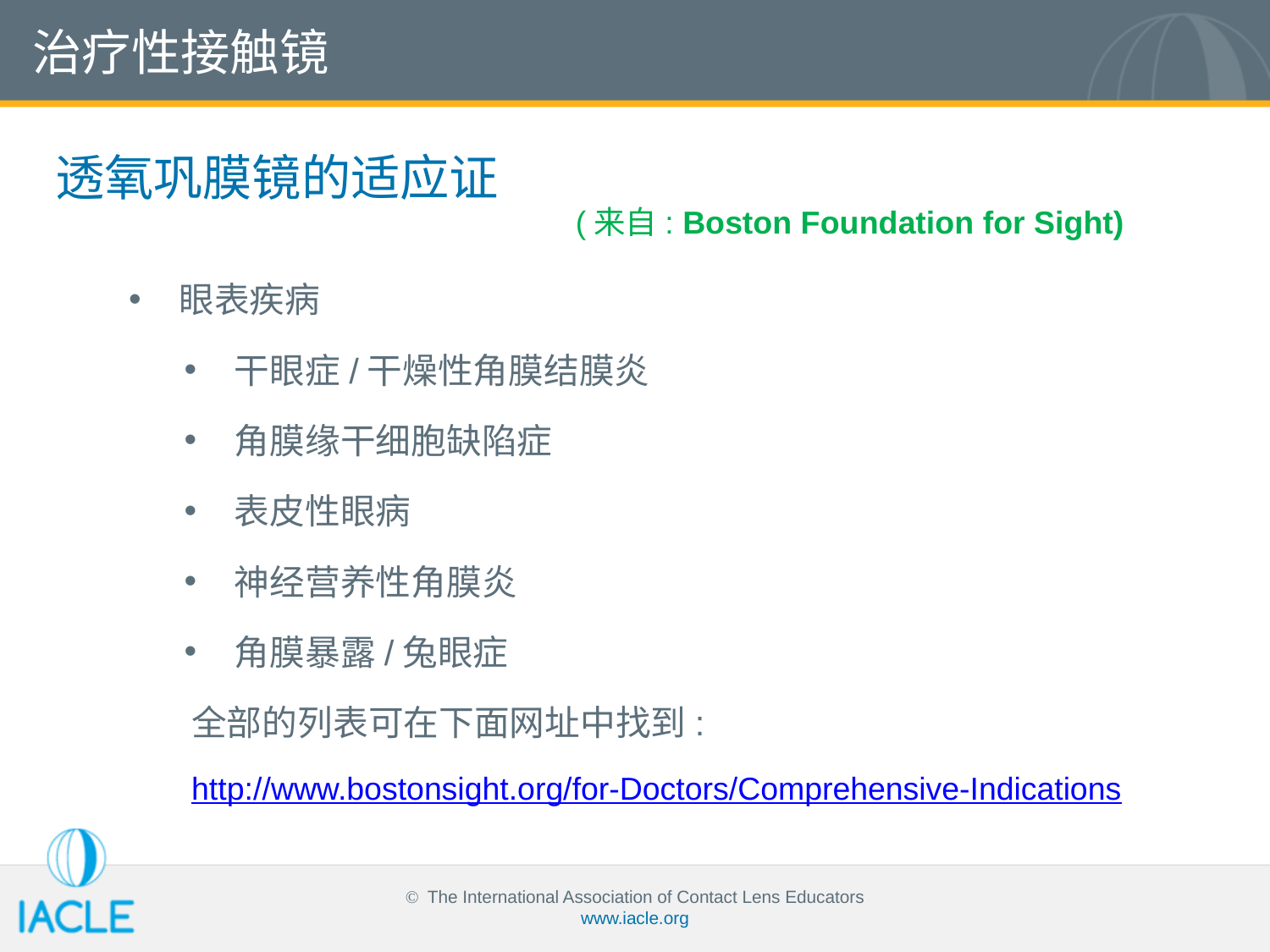

治疗性接触镜
透氧巩膜镜的适应证
(来自: Boston Foundation for Sight)
眼表疾病
干眼症/干燥性角膜结膜炎
角膜缘干细胞缺陷症
表皮性眼病
神经营养性角膜炎
角膜暴露/兔眼症
全部的列表可在下面网址中找到:
http://www.bostonsight.org/for-Doctors/Comprehensive-Indications